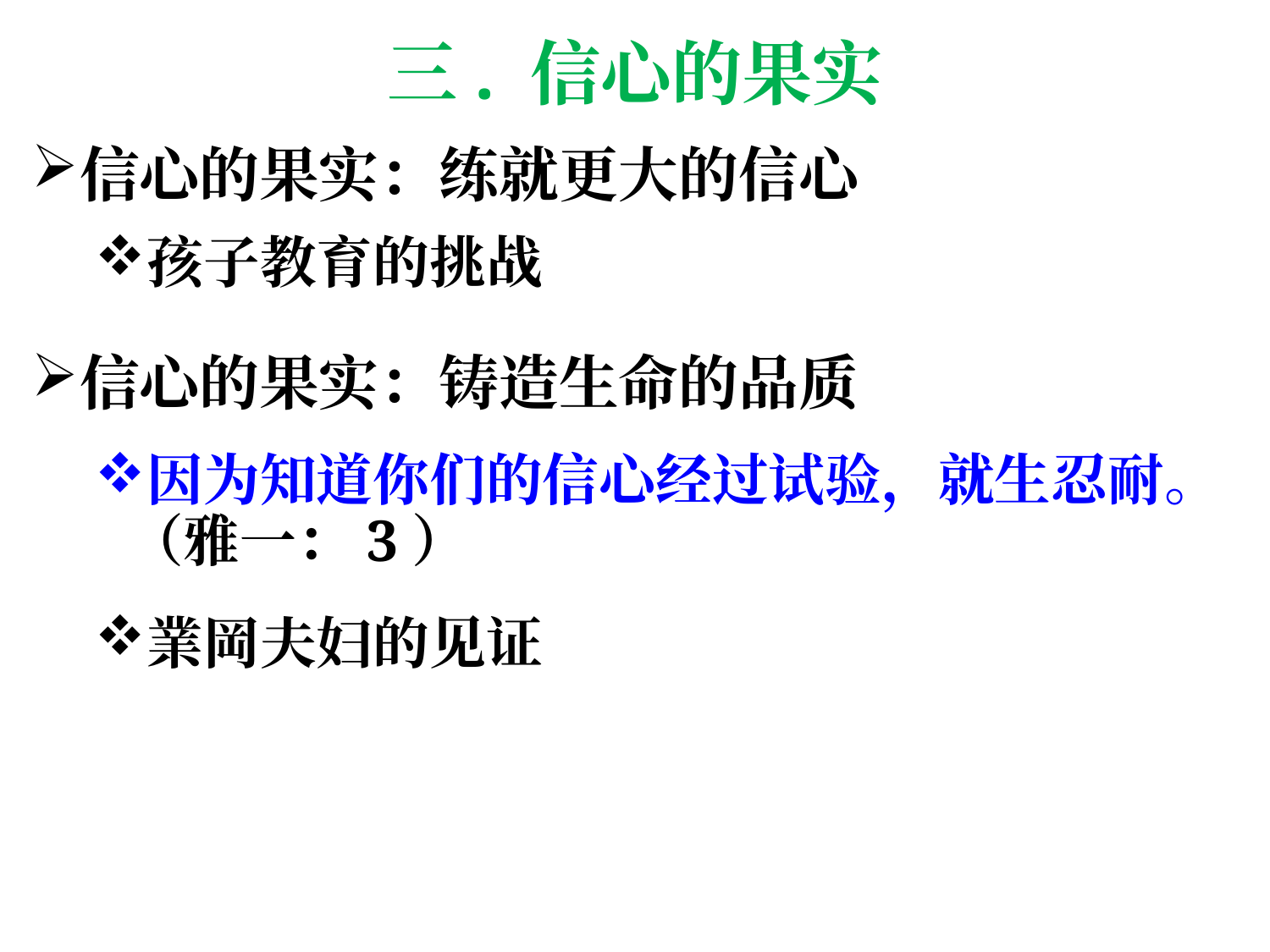

# 三. 信心的果实
信心的果实：练就更大的信心

孩子教育的挑战

信心的果实：铸造生命的品质

因为知道你们的信心经过试验，就生忍耐。（雅一：3）

業岡夫妇的见证